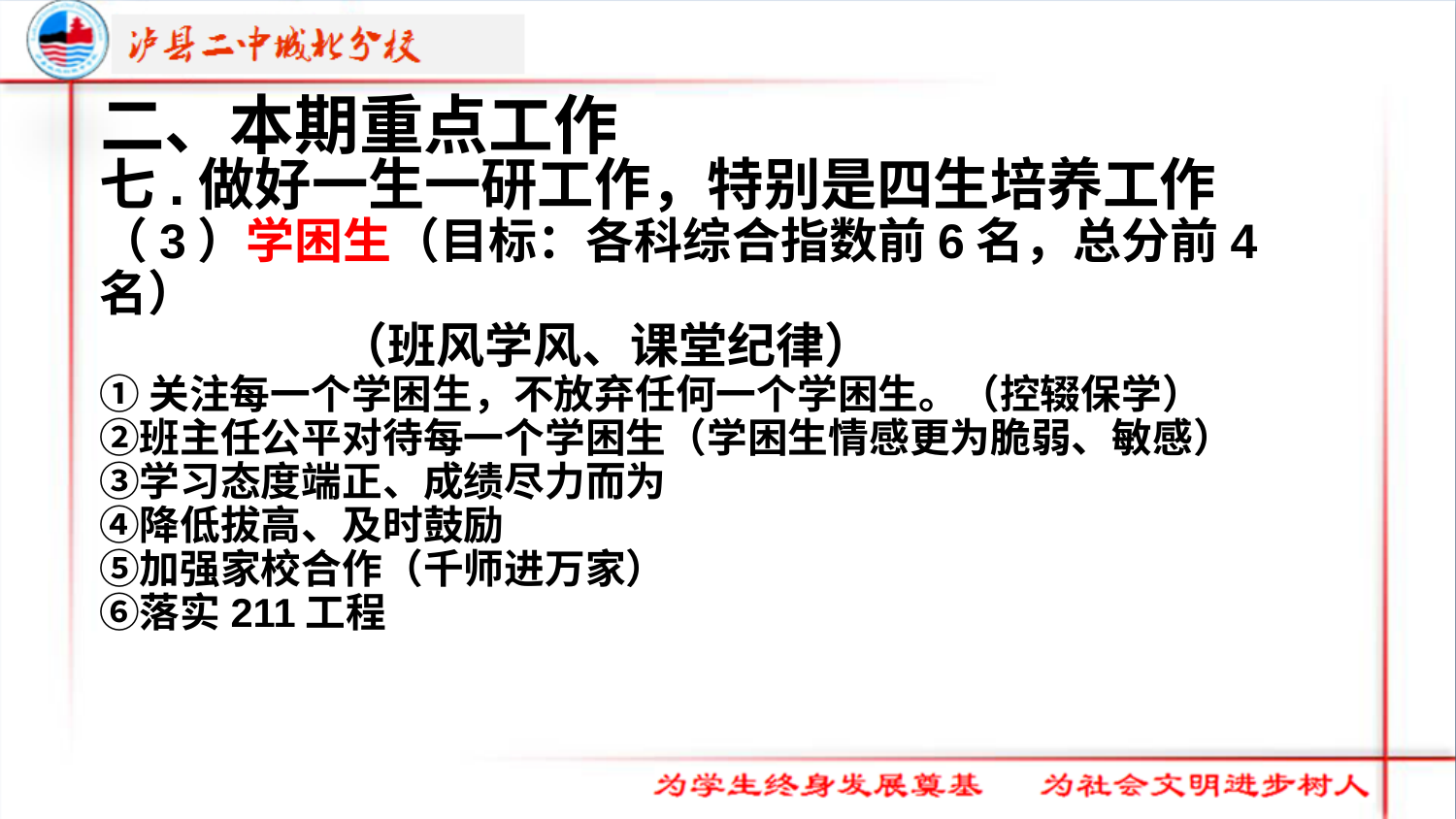

二、本期重点工作
# 七.做好一生一研工作，特别是四生培养工作 （3）学困生（目标：各科综合指数前6名，总分前4名） （班风学风、课堂纪律） ① 关注每一个学困生，不放弃任何一个学困生。（控辍保学） ②班主任公平对待每一个学困生（学困生情感更为脆弱、敏感） ③学习态度端正、成绩尽力而为 ④降低拔高、及时鼓励 ⑤加强家校合作（千师进万家） ⑥落实211工程